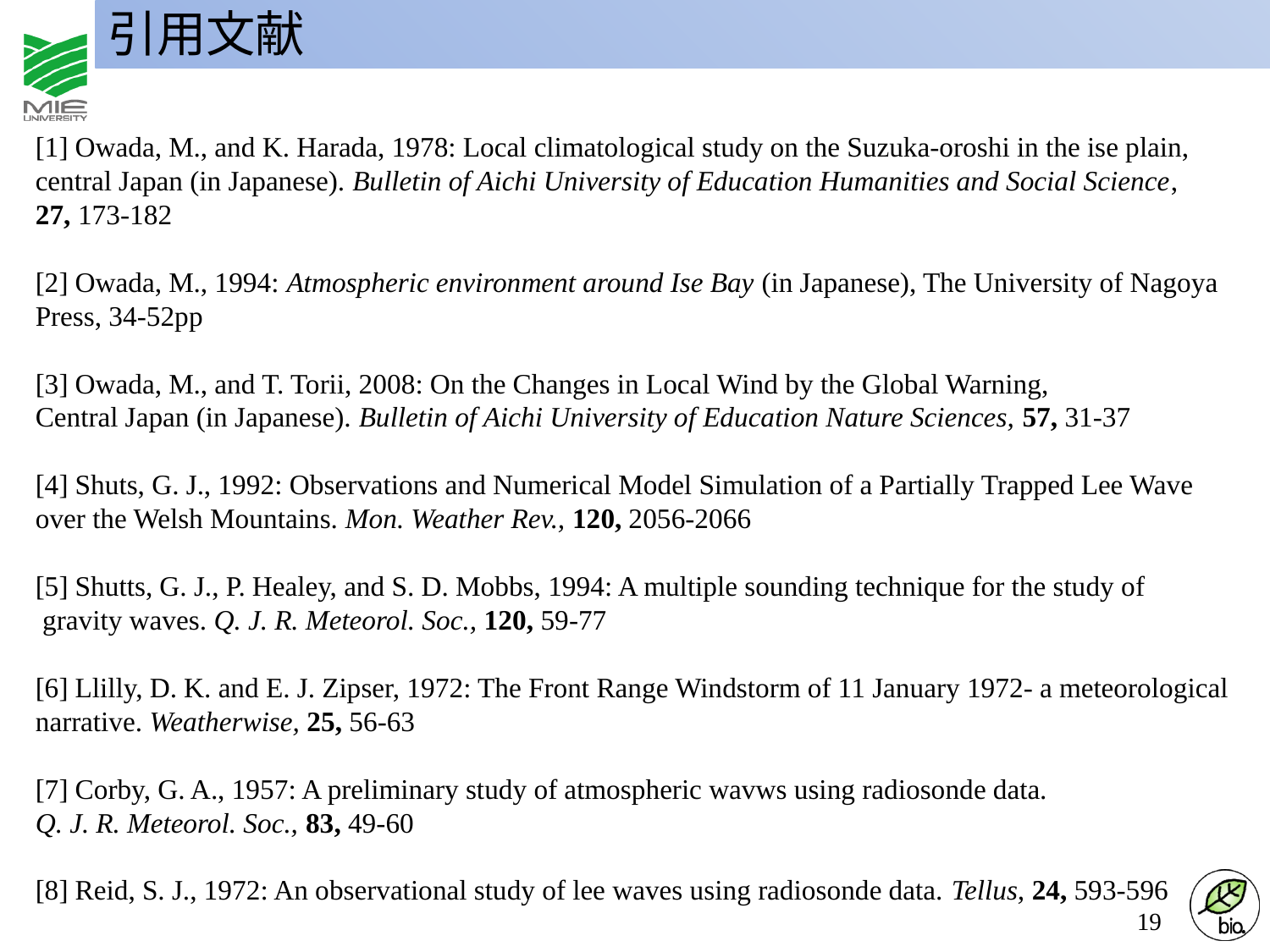

引用文献
[1] Owada, M., and K. Harada, 1978: Local climatological study on the Suzuka-oroshi in the ise plain,
central Japan (in Japanese). Bulletin of Aichi University of Education Humanities and Social Science,
27, 173-182

[2] Owada, M., 1994: Atmospheric environment around Ise Bay (in Japanese), The University of Nagoya
Press, 34-52pp

[3] Owada, M., and T. Torii, 2008: On the Changes in Local Wind by the Global Warning,
Central Japan (in Japanese). Bulletin of Aichi University of Education Nature Sciences, 57, 31-37

[4] Shuts, G. J., 1992: Observations and Numerical Model Simulation of a Partially Trapped Lee Wave
over the Welsh Mountains. Mon. Weather Rev., 120, 2056-2066

[5] Shutts, G. J., P. Healey, and S. D. Mobbs, 1994: A multiple sounding technique for the study of
 gravity waves. Q. J. R. Meteorol. Soc., 120, 59-77

[6] Llilly, D. K. and E. J. Zipser, 1972: The Front Range Windstorm of 11 January 1972- a meteorological
narrative. Weatherwise, 25, 56-63

[7] Corby, G. A., 1957: A preliminary study of atmospheric wavws using radiosonde data.
Q. J. R. Meteorol. Soc., 83, 49-60

[8] Reid, S. J., 1972: An observational study of lee waves using radiosonde data. Tellus, 24, 593-596

19